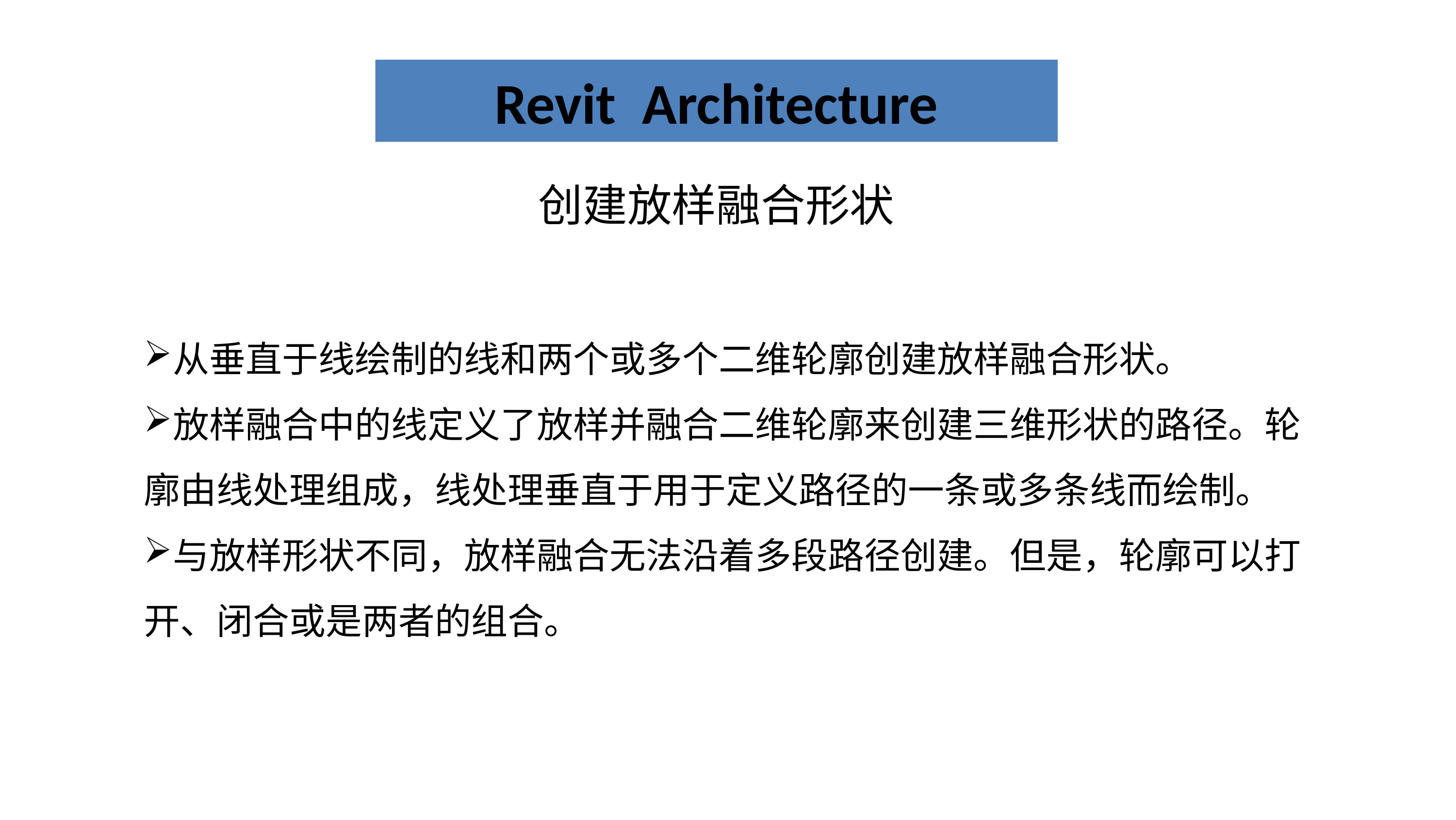

Revit  Architecture
创建放样融合形状
从垂直于线绘制的线和两个或多个二维轮廓创建放样融合形状。
放样融合中的线定义了放样并融合二维轮廓来创建三维形状的路径。轮廓由线处理组成，线处理垂直于用于定义路径的一条或多条线而绘制。
与放样形状不同，放样融合无法沿着多段路径创建。但是，轮廓可以打开、闭合或是两者的组合。